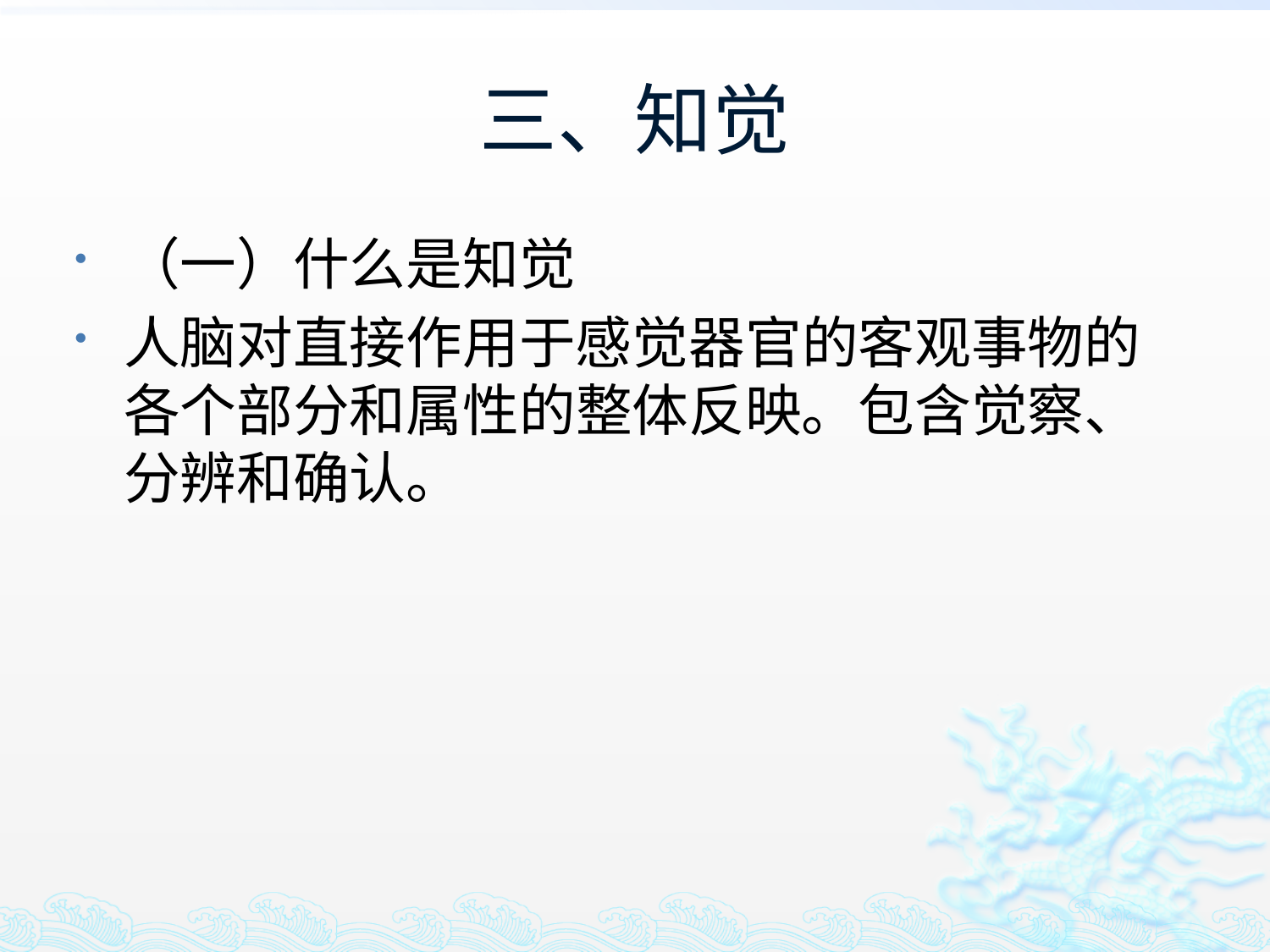

# 三、知觉
（一）什么是知觉
人脑对直接作用于感觉器官的客观事物的各个部分和属性的整体反映。包含觉察、分辨和确认。